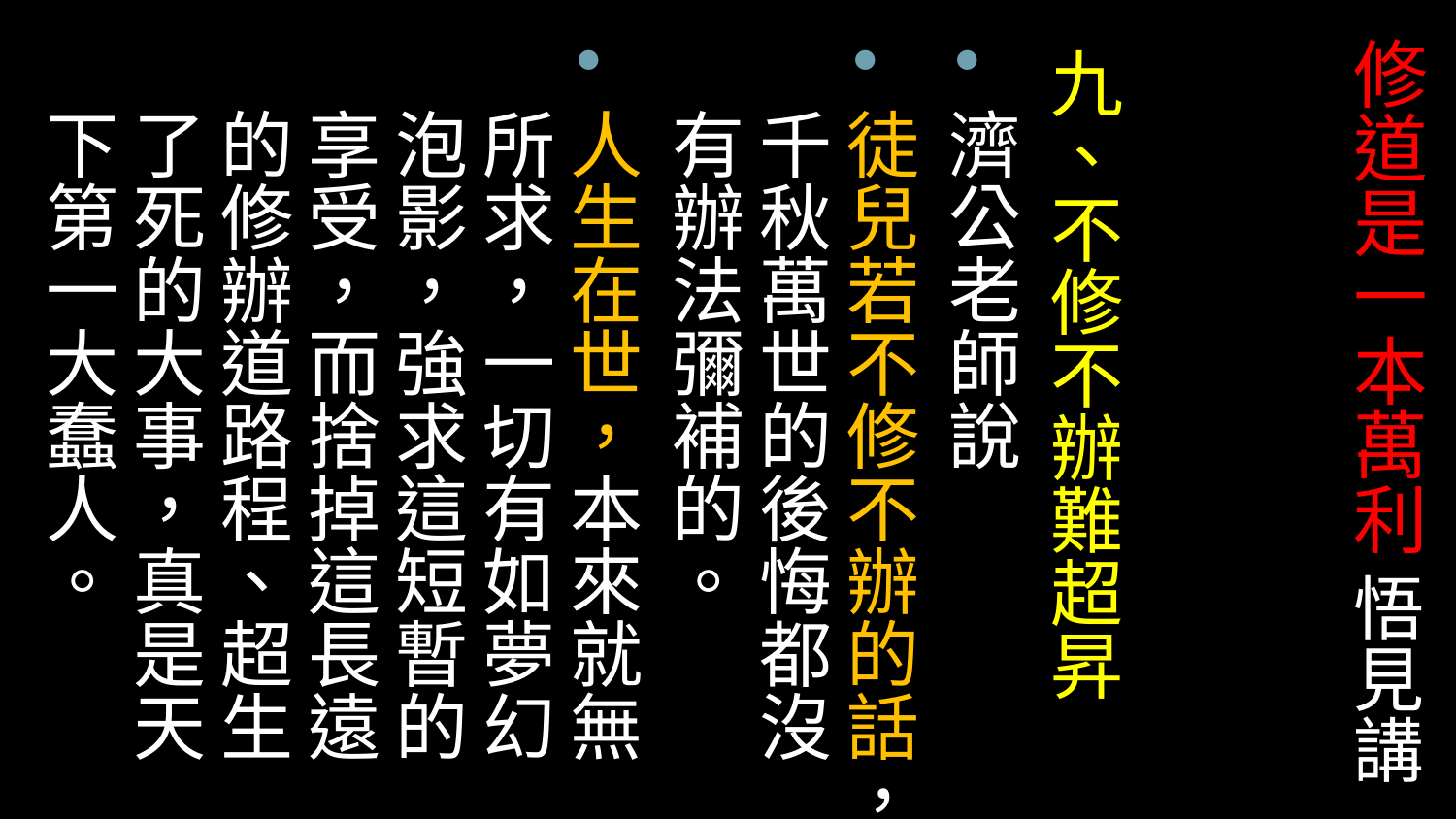

九、不修不辦難超昇
濟公老師說
徒兒若不修不辦的話，千秋萬世的後悔都沒有辦法彌補的。
人生在世，本來就無所求，一切有如夢幻泡影，強求這短暫的享受，而捨掉這長遠的修辦道路程、超生了死的大事，真是天下第一大蠢人。
# 修道是一本萬利 悟見講